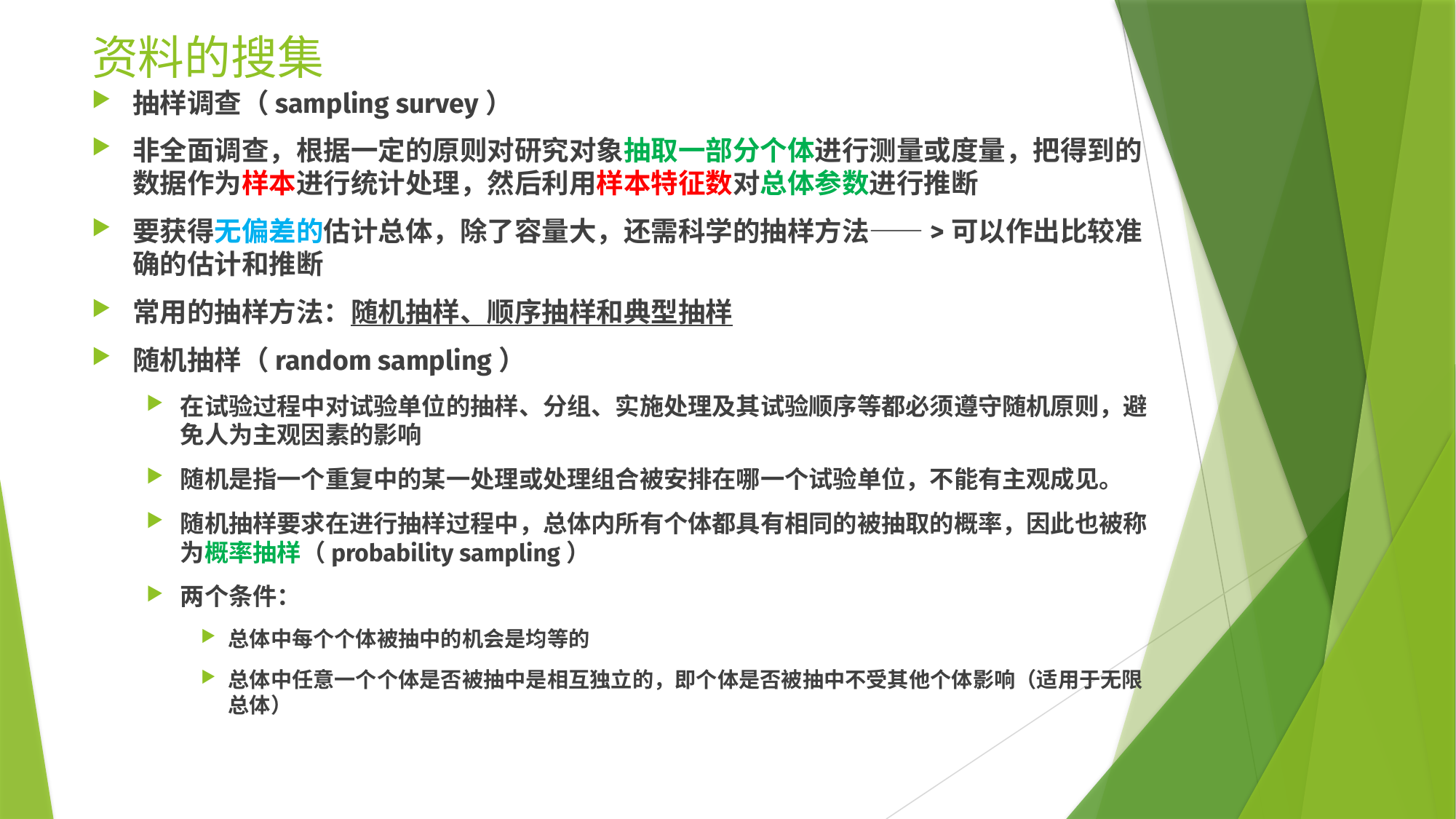

# 资料的搜集
抽样调查（sampling survey）
非全面调查，根据一定的原则对研究对象抽取一部分个体进行测量或度量，把得到的数据作为样本进行统计处理，然后利用样本特征数对总体参数进行推断
要获得无偏差的估计总体，除了容量大，还需科学的抽样方法——>可以作出比较准确的估计和推断
常用的抽样方法：随机抽样、顺序抽样和典型抽样
随机抽样（random sampling）
在试验过程中对试验单位的抽样、分组、实施处理及其试验顺序等都必须遵守随机原则，避免人为主观因素的影响
随机是指一个重复中的某一处理或处理组合被安排在哪一个试验单位，不能有主观成见。
随机抽样要求在进行抽样过程中，总体内所有个体都具有相同的被抽取的概率，因此也被称为概率抽样（probability sampling）
两个条件：
总体中每个个体被抽中的机会是均等的
总体中任意一个个体是否被抽中是相互独立的，即个体是否被抽中不受其他个体影响（适用于无限总体）